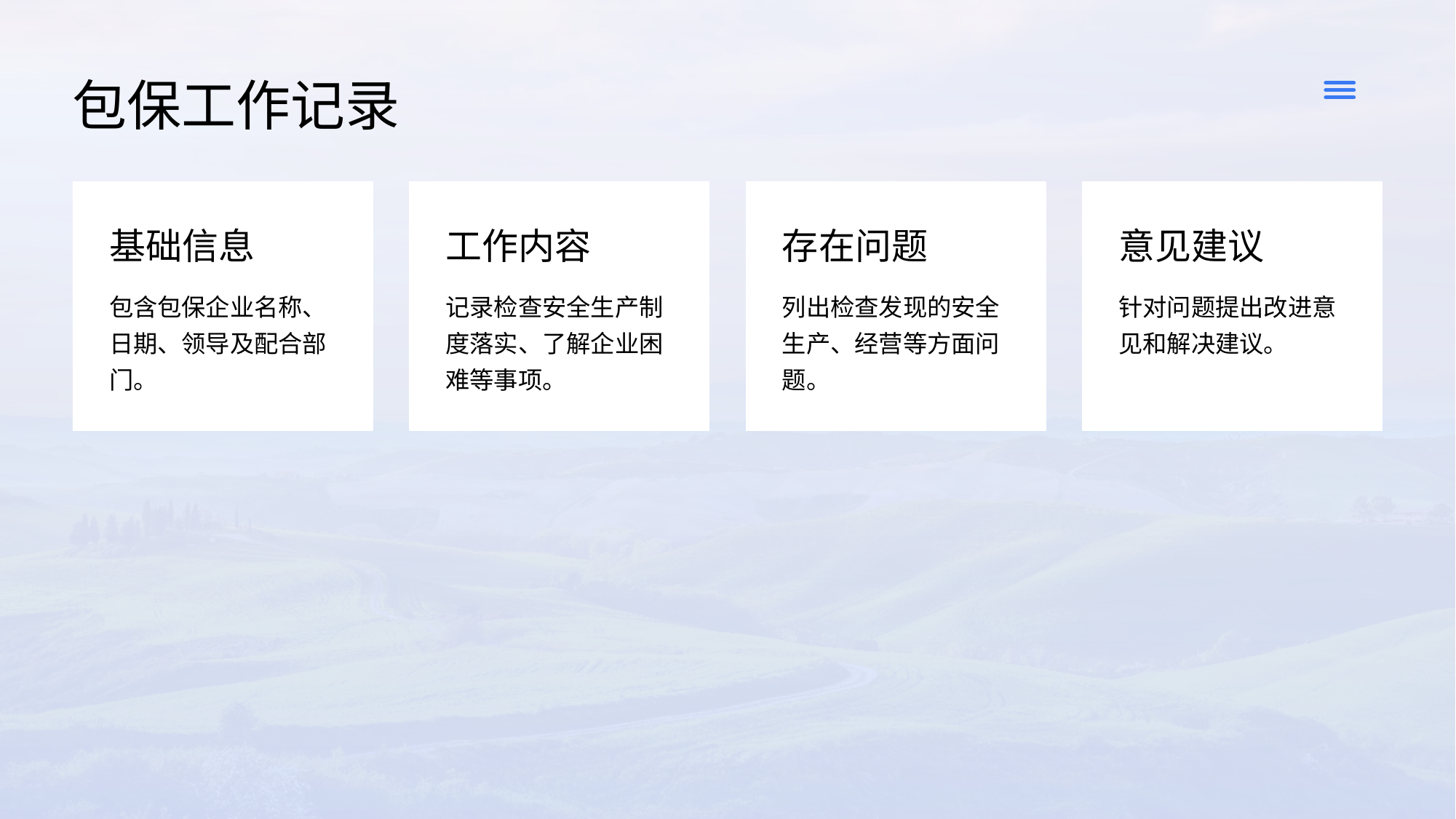

包保工作记录

基础信息
工作内容
存在问题
意见建议
包含包保企业名称、日期、领导及配合部门。
记录检查安全生产制度落实、了解企业困难等事项。
列出检查发现的安全生产、经营等方面问题。
针对问题提出改进意见和解决建议。